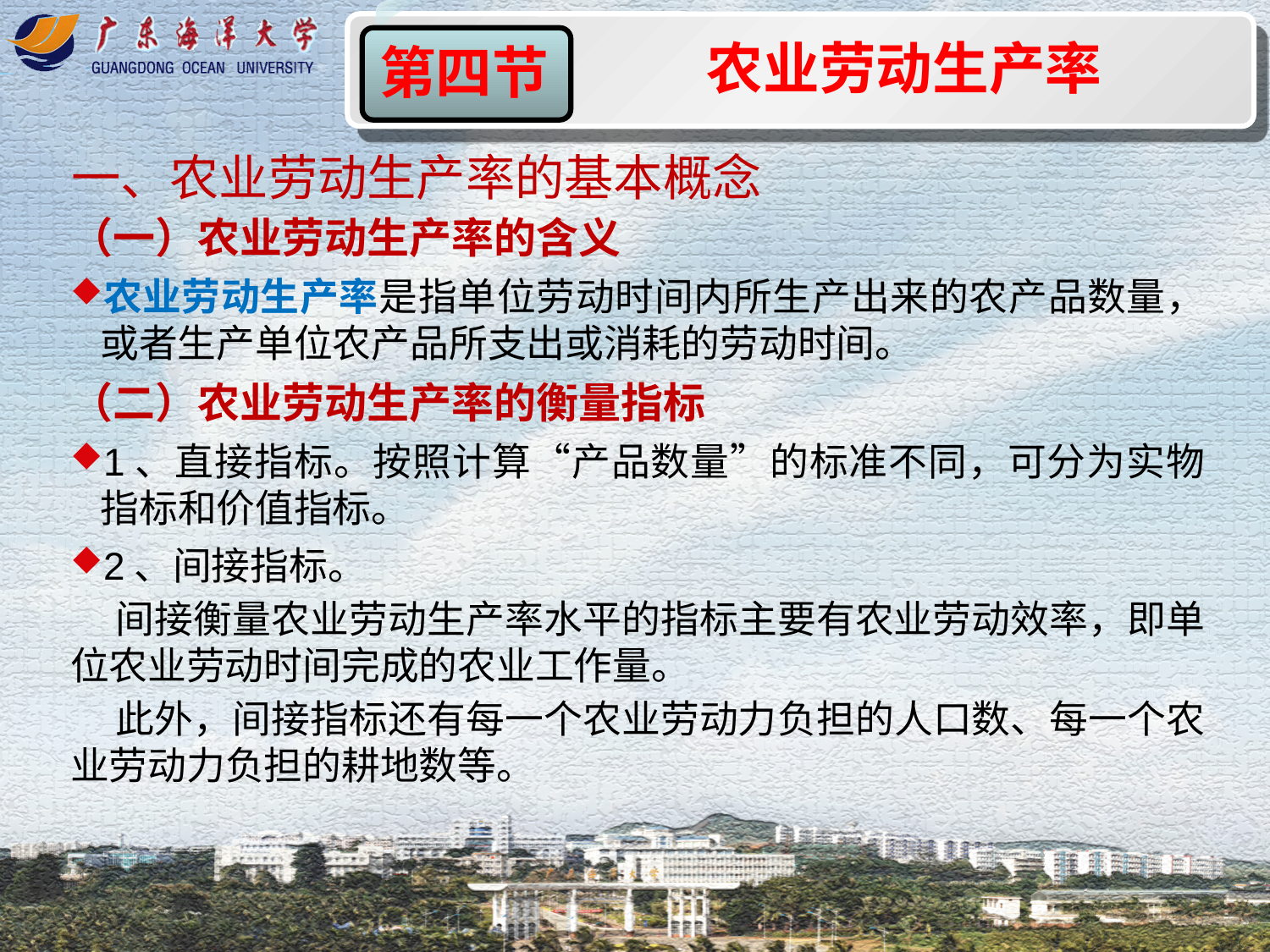

农业劳动生产率

第四节
一、农业劳动生产率的基本概念
（一）农业劳动生产率的含义
农业劳动生产率是指单位劳动时间内所生产出来的农产品数量，或者生产单位农产品所支出或消耗的劳动时间。
（二）农业劳动生产率的衡量指标
1、直接指标。按照计算“产品数量”的标准不同，可分为实物指标和价值指标。
2、间接指标。
    间接衡量农业劳动生产率水平的指标主要有农业劳动效率，即单位农业劳动时间完成的农业工作量。
    此外，间接指标还有每一个农业劳动力负担的人口数、每一个农业劳动力负担的耕地数等。